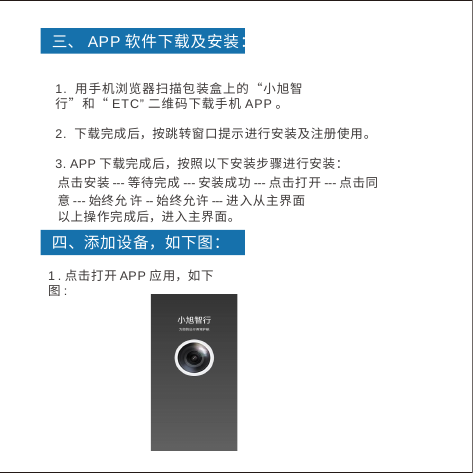

三、APP软件下载及安装：
1. ⽤⼿机浏览器扫描包装盒上的“小旭智行”和“ETC”二维码下载手机APP。

2. 下载完成后，按跳转窗⼝提⽰进⾏安装及注册使⽤。

3. APP下载完成后，按照以下安装步骤进⾏安装：
点击安装---等待完成---安装成功---点击打开---点击同意---始终允 许--始终允许---进⼊从主界⾯
以上操作完成后，进⼊主界⾯。

四、添加设备，如下图：
1.点击打开APP应⽤，如下图: